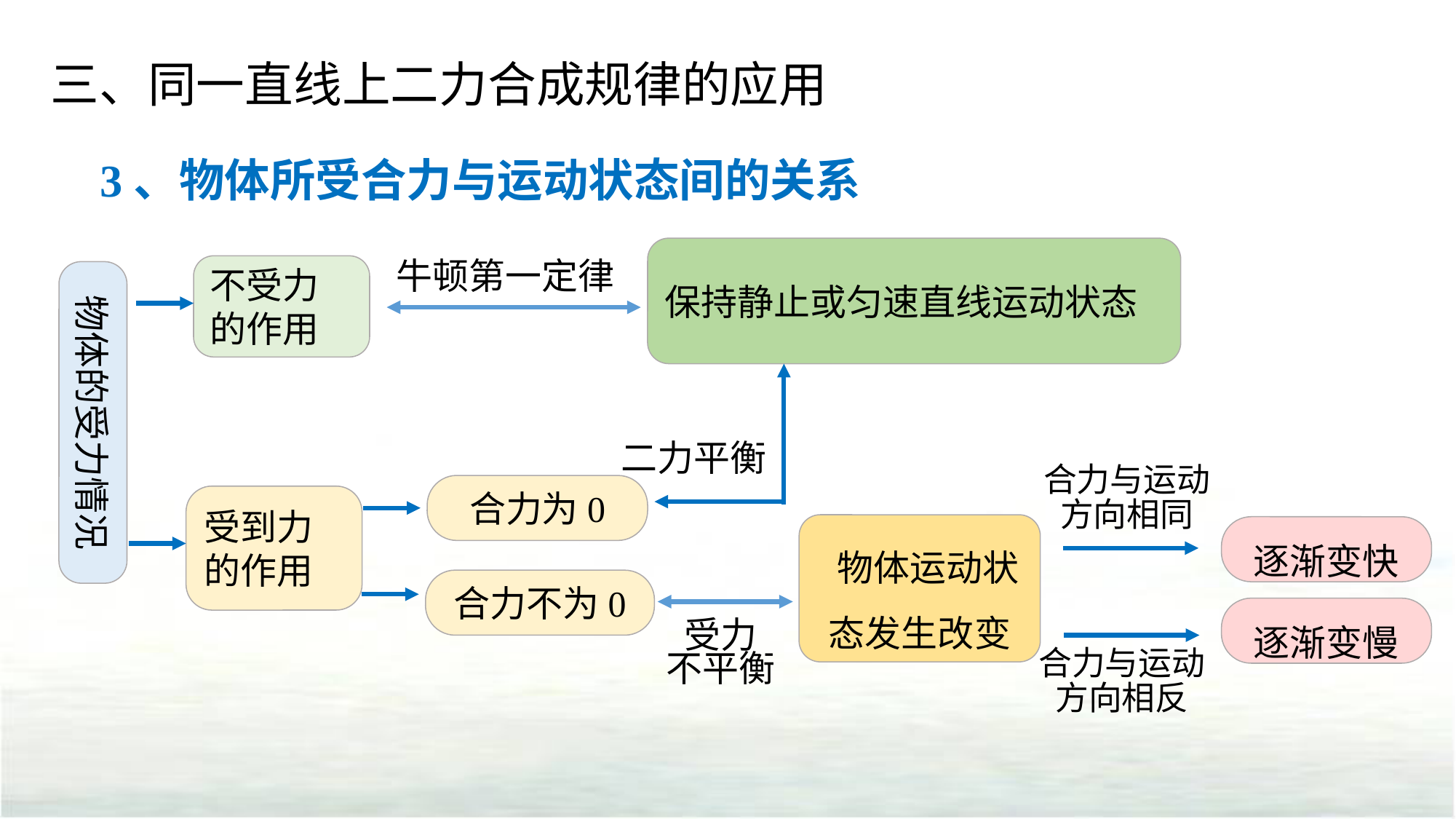

三、同一直线上二力合成规律的应用
3、物体所受合力与运动状态间的关系
保持静止或匀速直线运动状态
不受力的作用
牛顿第一定律
物体的受力情况
二力平衡
合力与运动方向相同
合力为0
受到力
的作用
 物体运动状态发生改变
逐渐变快
合力不为0
逐渐变慢
受力
不平衡
合力与运动方向相反